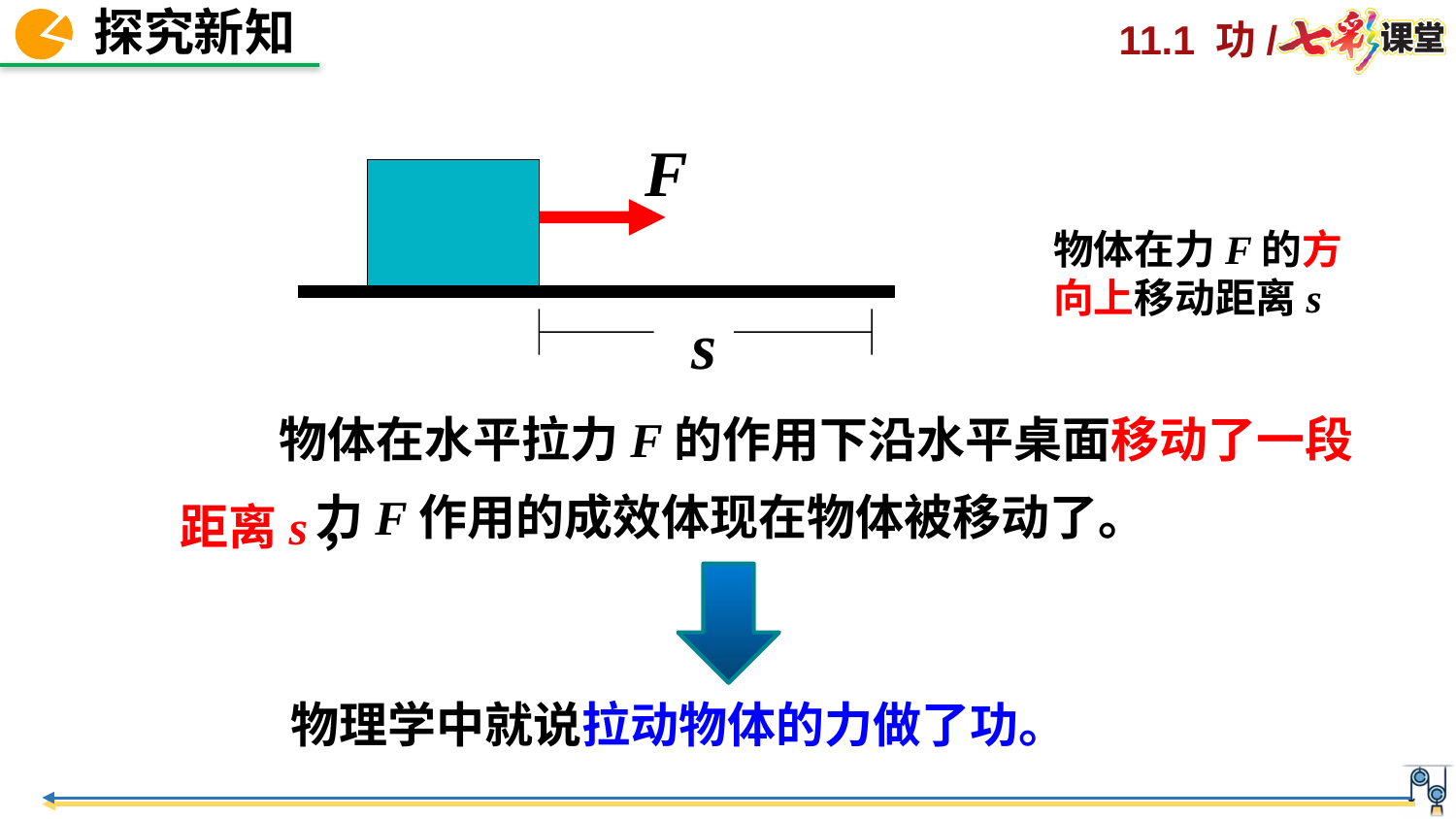

F

物体在力F的方向上移动距离s

s

        物体在水平拉力F的作用下沿水平桌面移动了一段距离s，
                    力F作用的成效体现在物体被移动了。

物理学中就说拉动物体的力做了功。